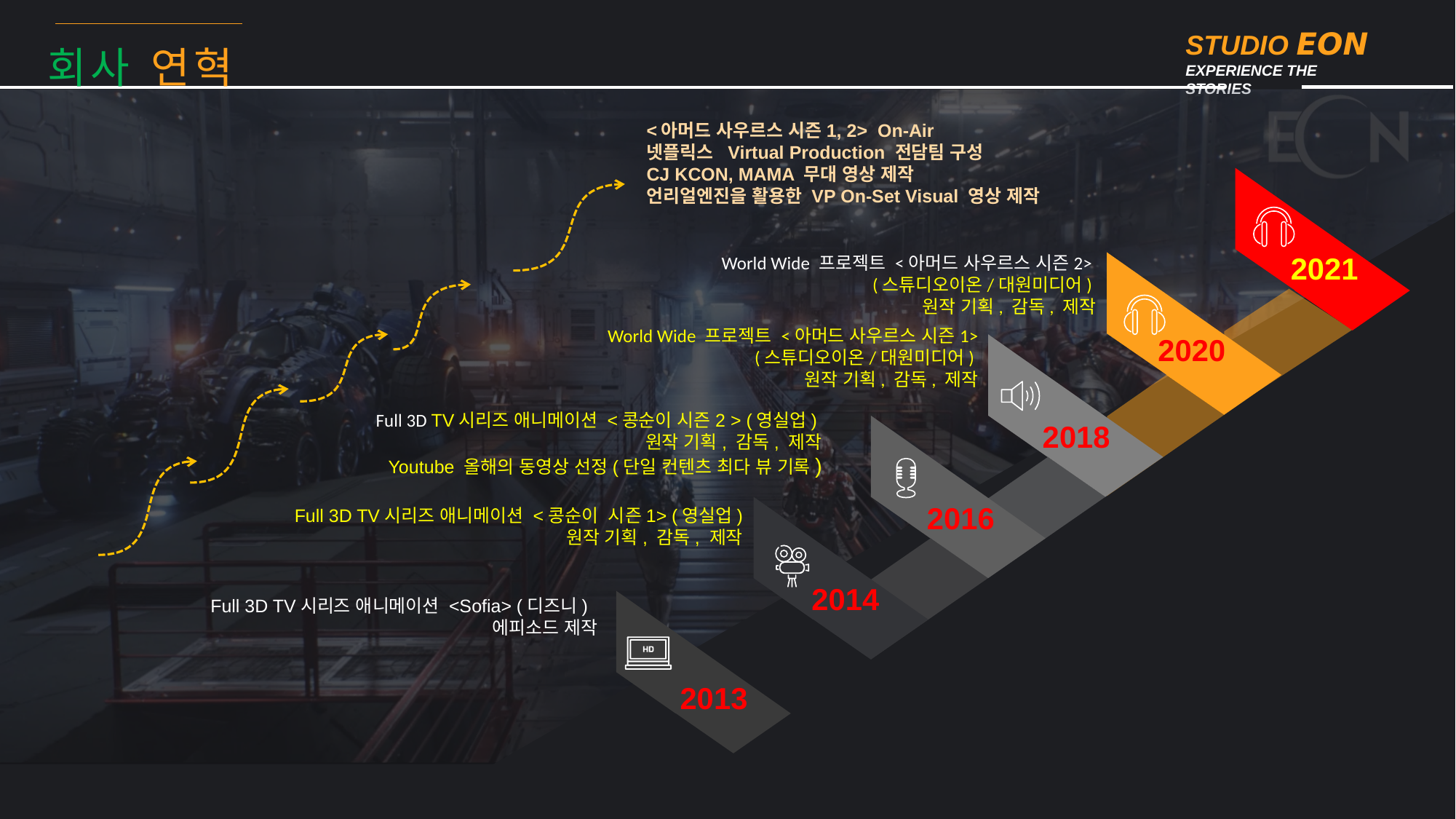

회사 연혁

<아머드 사우르스 시즌1, 2>  On-Air
넷플릭스  Virtual Production 전담팀 구성
CJ KCON, MAMA 무대 영상 제작
언리얼엔진을 활용한 VP On-Set Visual 영상 제작

World Wide 프로젝트 <아머드 사우르스 시즌2>
(스튜디오이온/대원미디어)
원작 기획, 감독, 제작
2021

World Wide 프로젝트 <아머드 사우르스 시즌1>
(스튜디오이온/대원미디어)
원작 기획, 감독, 제작
2020

Full 3D TV시리즈 애니메이션 <콩순이 시즌2 > (영실업)
원작 기획, 감독, 제작
Youtube 올해의 동영상 선정(단일 컨텐츠 최다 뷰 기록)

2018

Full 3D TV시리즈 애니메이션 <콩순이  시즌1> (영실업)
 원작 기획, 감독, 제작
2016

2014
Full 3D TV시리즈 애니메이션 <Sofia> (디즈니)
에피소드 제작

2013